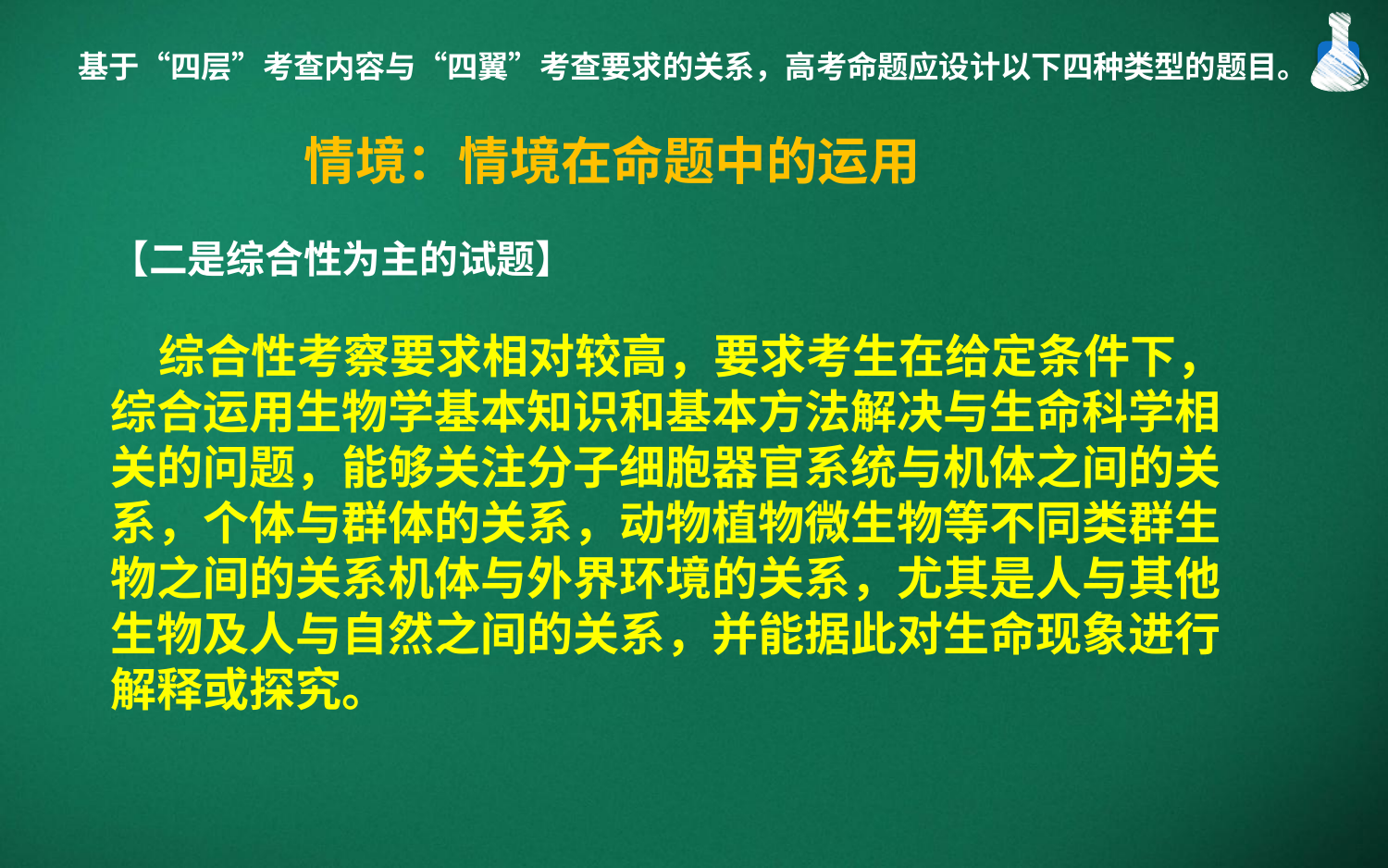

基于“四层”考查内容与“四翼”考查要求的关系，高考命题应设计以下四种类型的题目。
情境：情境在命题中的运用
【二是综合性为主的试题】

    综合性考察要求相对较高，要求考生在给定条件下，综合运用生物学基本知识和基本方法解决与生命科学相关的问题，能够关注分子细胞器官系统与机体之间的关系，个体与群体的关系，动物植物微生物等不同类群生物之间的关系机体与外界环境的关系，尤其是人与其他生物及人与自然之间的关系，并能据此对生命现象进行解释或探究。
27